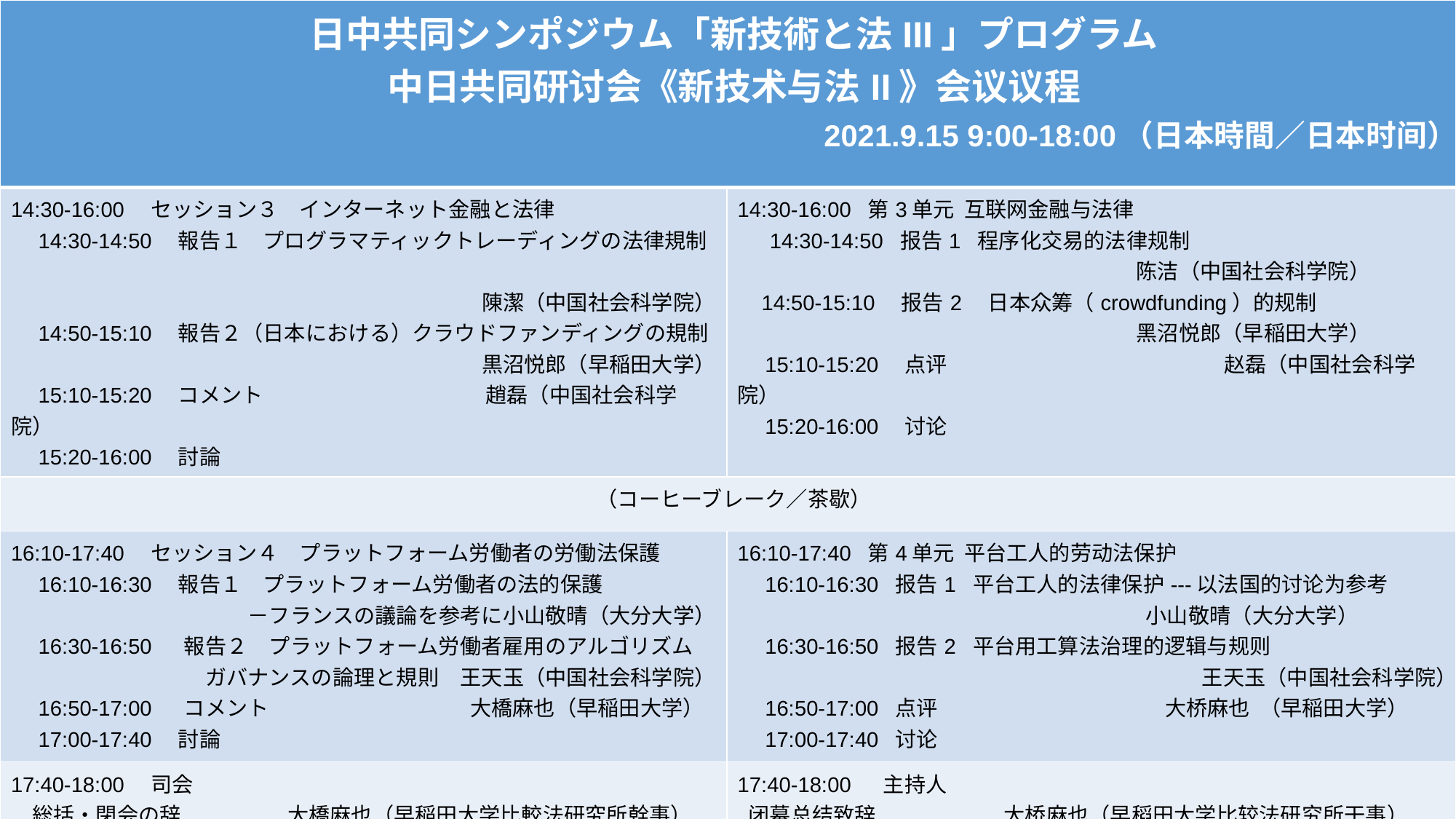

| 日中共同シンポジウム「新技術と法III」プログラム 中日共同研讨会《新技术与法II》会议议程 2021.9.15 9:00-18:00（日本時間／日本时间） |  |
| --- | --- |
| 14:30-16:00　セッション３　インターネット金融と法律 　14:30-14:50　報告１　プログラマティックトレーディングの法律規制　 陳潔（中国社会科学院） 　14:50-15:10　報告２（日本における）クラウドファンディングの規制 黒沼悦郎（早稲田大学） 　15:10-15:20　コメント　　　　　　　　　  　趙磊（中国社会科学院） 　15:20-16:00　討論 | 14:30-16:00  第3单元  互联网金融与法律 　 14:30-14:50  报告1  程序化交易的法律规制                                                                                    陈洁（中国社会科学院）     14:50-15:10　报告2　日本众筹（crowdfunding）的规制                                                                                    黑沼悦郎（早稲田大学） 　15:10-15:20　点评 　　　　　　　　　　        　赵磊（中国社会科学院） 　15:20-16:00　讨论 |
| （コーヒーブレーク／茶歇） |  |
| 16:10-17:40　セッション４　プラットフォーム労働者の労働法保護 　16:10-16:30　報告１　プラットフォーム労働者の法的保護 　　　　　　　　－フランスの議論を参考に小山敬晴（大分大学） 　16:30-16:50 　報告２　プラットフォーム労働者雇用のアルゴリズム 　　　　ガバナンスの論理と規則　王天玉（中国社会科学院） 　16:50-17:00 　コメント　　　　　　　　　  大橋麻也（早稲田大学） 　17:00-17:40　討論 | 16:10-17:40  第4单元  平台工人的劳动法保护 　16:10-16:30  报告1  平台工人的法律保护---以法国的讨论为参考                                                                                      小山敬晴（大分大学） 　16:30-16:50  报告2  平台用工算法治理的逻辑与规则 　　　　　　　     王天玉（中国社会科学院） 　16:50-17:00  点评                                                大桥麻也  （早稲田大学） 　17:00-17:40  讨论 |
| 17:40-18:00　司会　　　 　総括・閉会の辞　　　　　大橋麻也（早稲田大学比較法研究所幹事） 陳国平（中国社会科学院法学研究所副所長） | 17:40-18:00 　主持人 　　　  闭幕总结致辞                           大桥麻也（早稻田大学比较法研究所干事） 陈国平（中国社会科学院法学研究所副所长） |